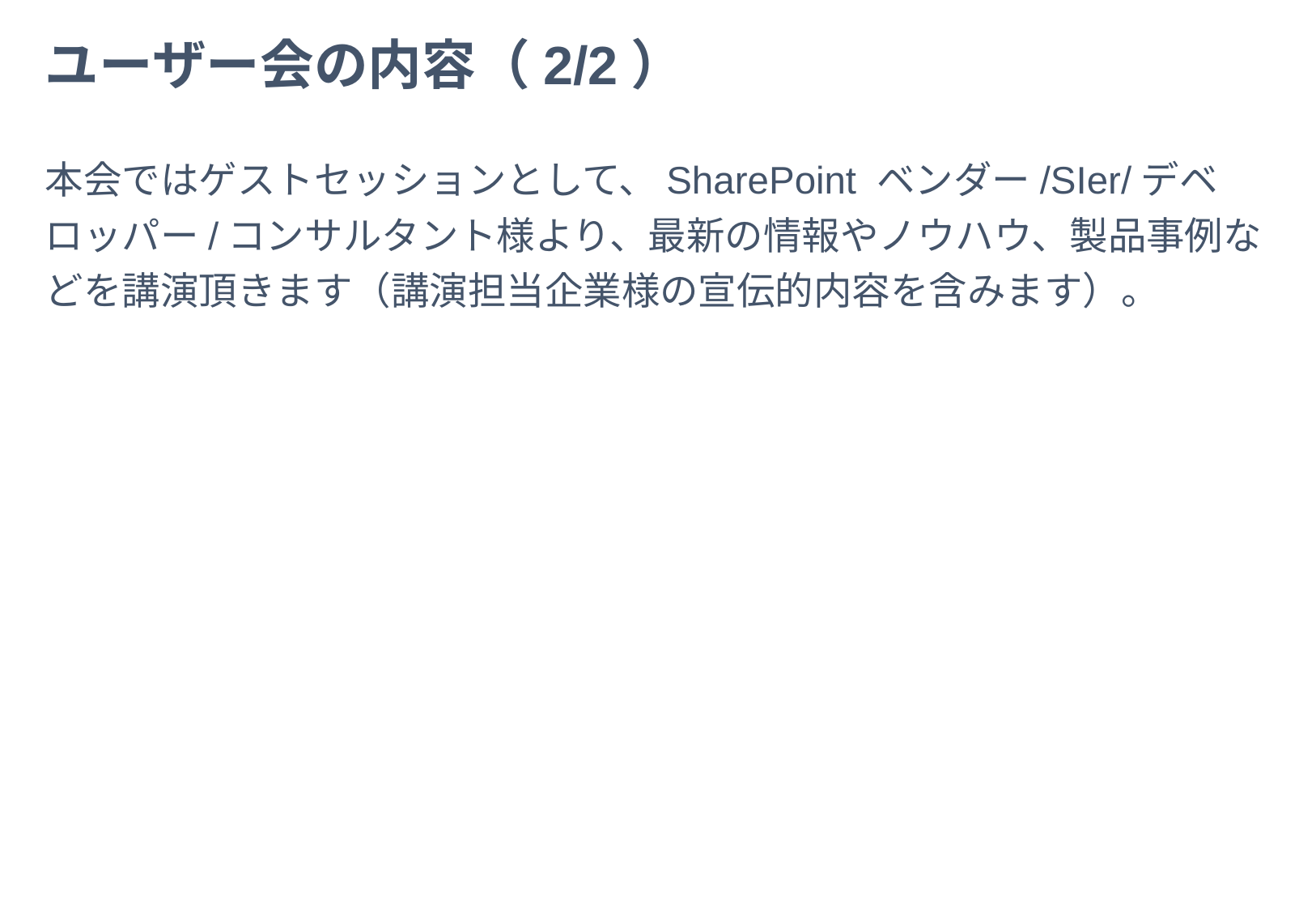

# ユーザー会の内容（2/2）
本会ではゲストセッションとして、SharePoint ベンダー/SIer/デベロッパー/コンサルタント様より、最新の情報やノウハウ、製品事例などを講演頂きます（講演担当企業様の宣伝的内容を含みます）。